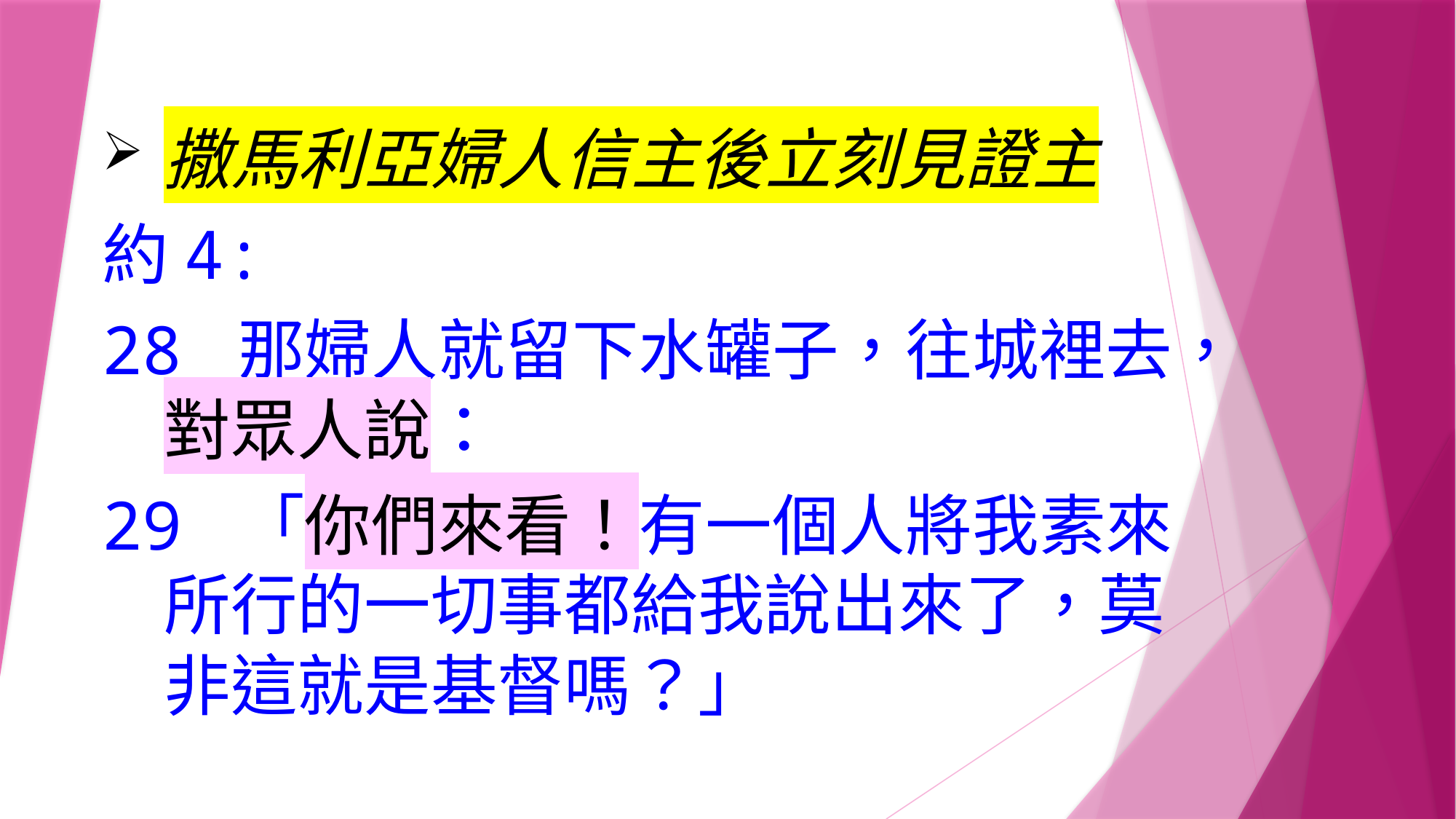

撒馬利亞婦人信主後立刻見證主
約4:
28 那婦人就留下水罐子，往城裡去，對眾人說：
29 「你們來看！有一個人將我素來所行的一切事都給我說出來了，莫非這就是基督嗎？」